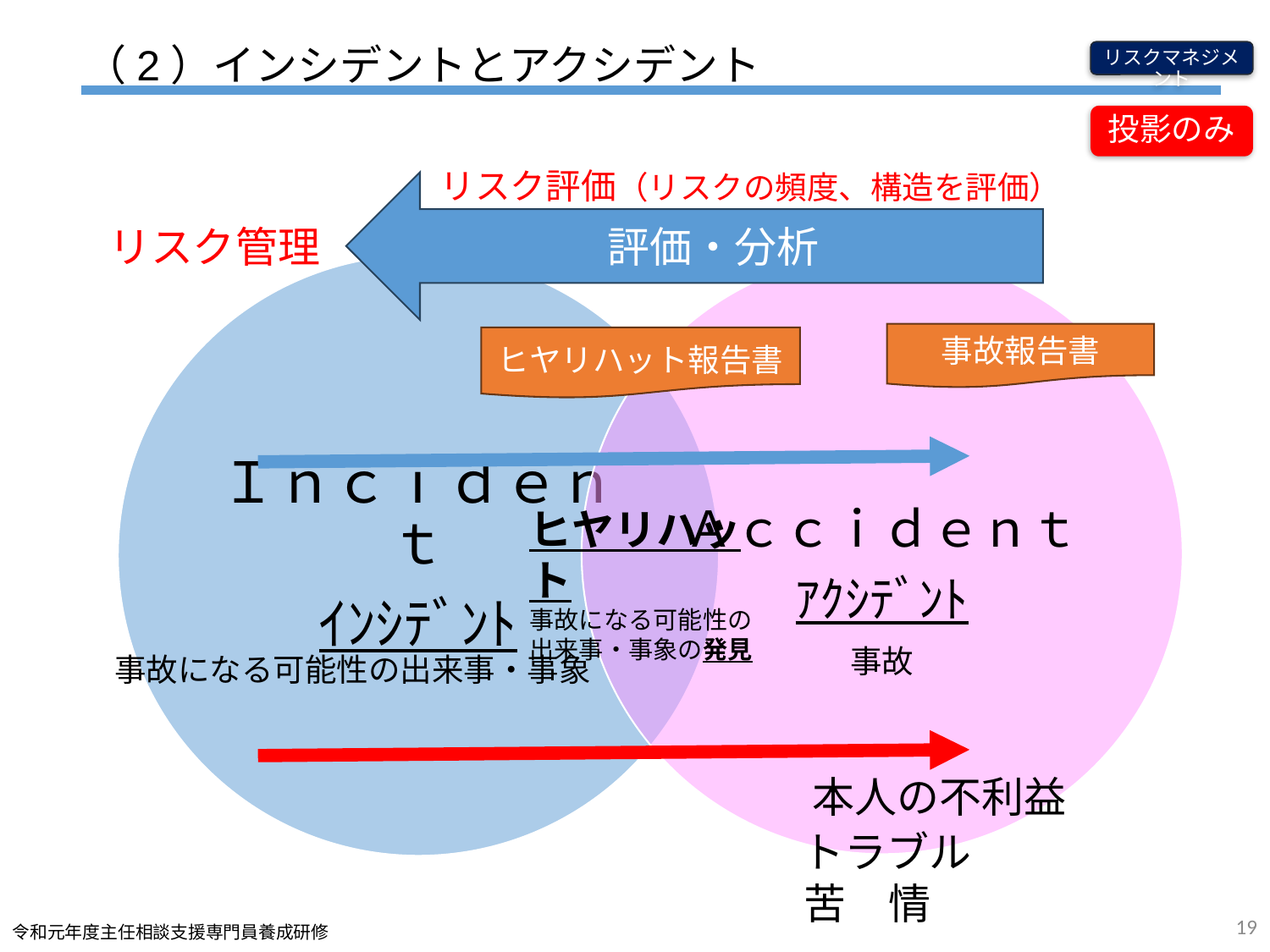

# （2）インシデントとアクシデント
リスクマネジメント
投影のみ
リスク評価（リスクの頻度、構造を評価）
評価・分析
リスク管理
Ｉｎｃｉｄｅｎｔ
ｲﾝｼﾃﾞﾝﾄ

Ａｃｃｉｄｅｎｔ
ｱｸｼﾃﾞﾝﾄ
事故
事故報告書
ヒヤリハット報告書
ヒヤリハット
事故になる可能性の出来事・事象の発見
事故になる可能性の出来事・事象
本人の不利益
トラブル
苦　情
19
令和元年度主任相談支援専門員養成研修